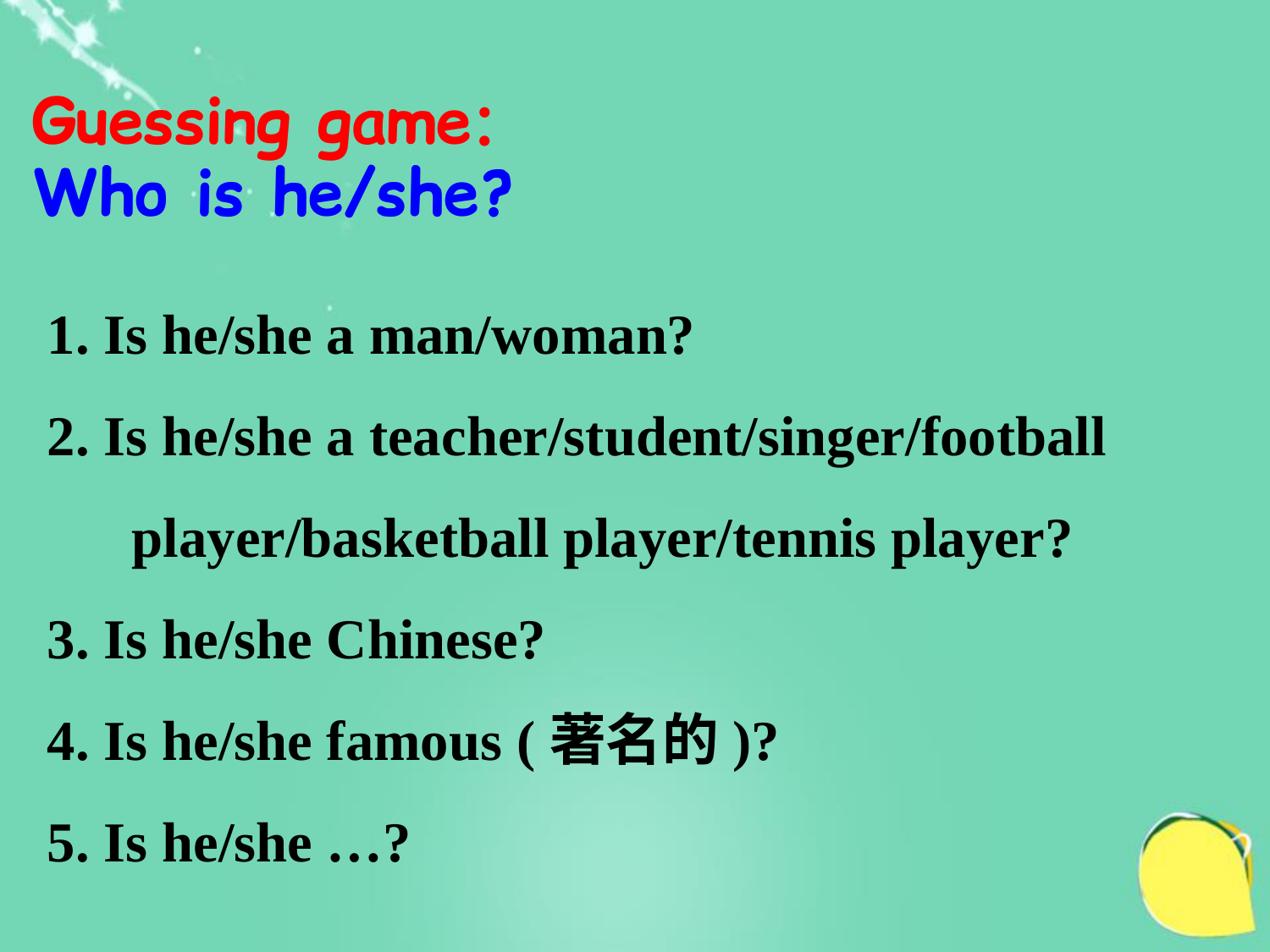

Guessing game:
Who is he/she?
1. Is he/she a man/woman?
2. Is he/she a teacher/student/singer/football player/basketball player/tennis player?
3. Is he/she Chinese?
4. Is he/she famous (著名的)?
5. Is he/she …?